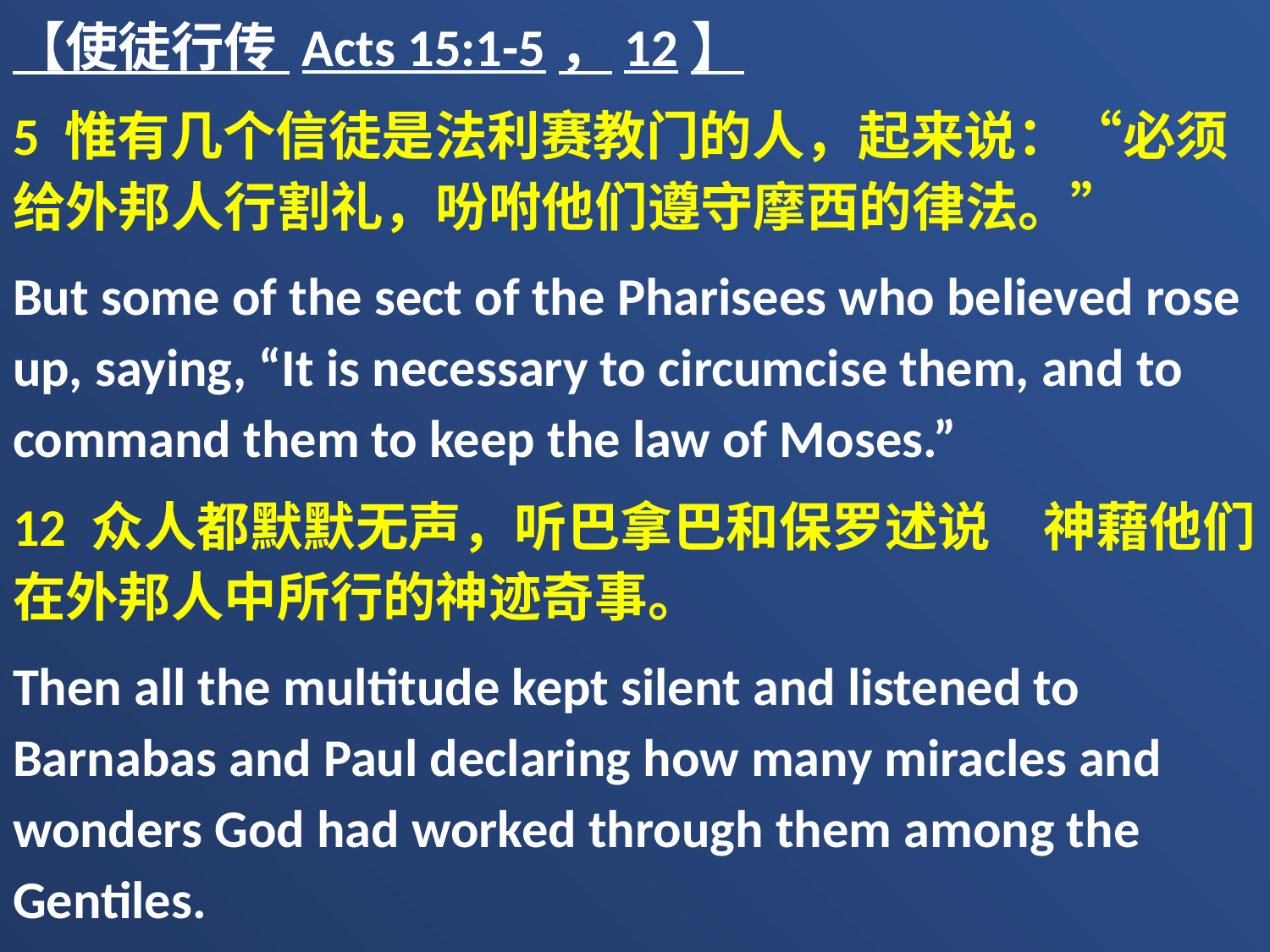

【使徒行传 Acts 15:1-5，12】
5 惟有几个信徒是法利赛教门的人，起来说：“必须给外邦人行割礼，吩咐他们遵守摩西的律法。”
But some of the sect of the Pharisees who believed rose up, saying, “It is necessary to circumcise them, and to command them to keep the law of Moses.”
12 众人都默默无声，听巴拿巴和保罗述说　神藉他们在外邦人中所行的神迹奇事。
Then all the multitude kept silent and listened to Barnabas and Paul declaring how many miracles and wonders God had worked through them among the Gentiles.